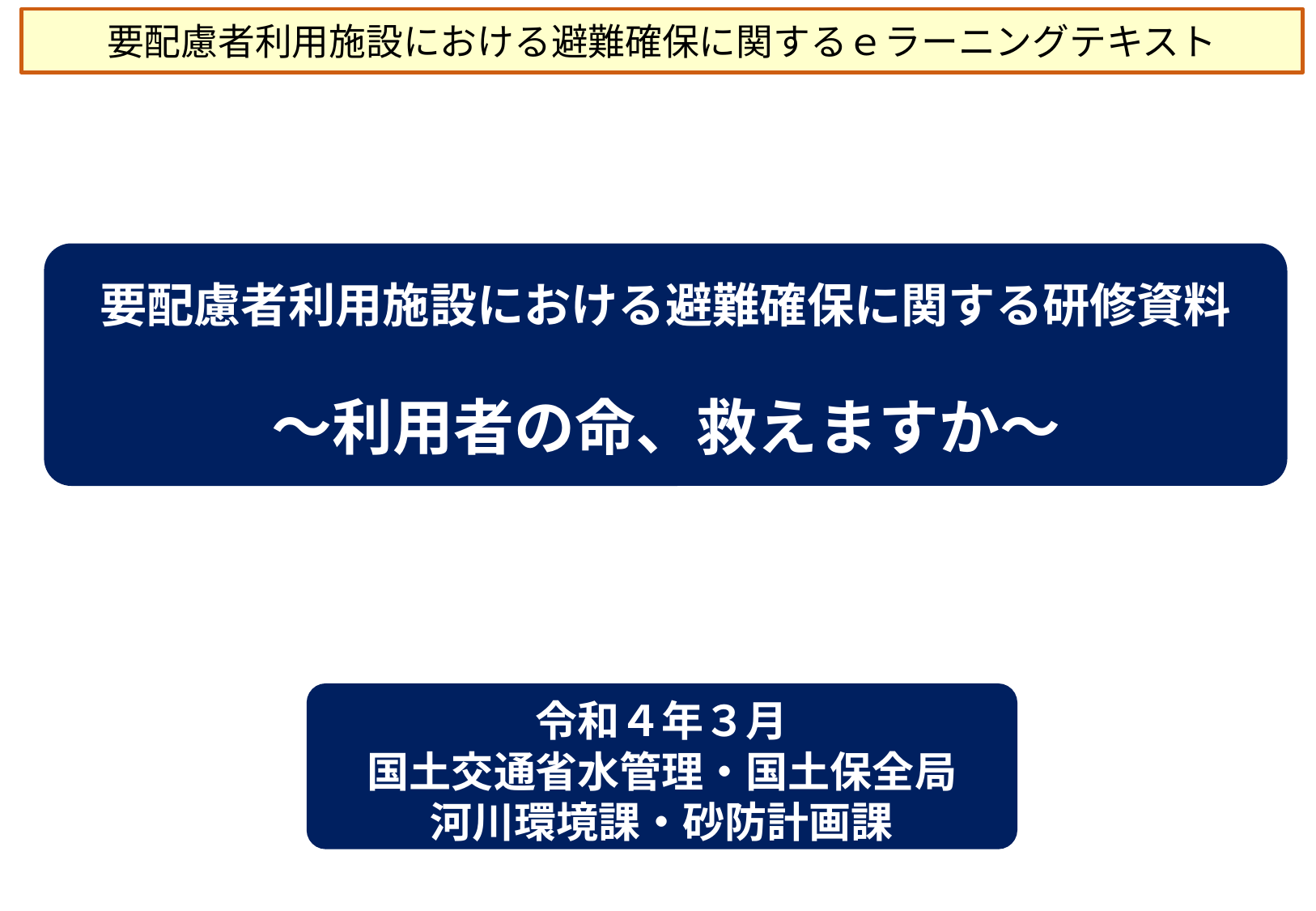

要配慮者利用施設における避難確保に関するｅラーニングテキスト
要配慮者利用施設における避難確保に関する研修資料

～利用者の命、救えますか～
令和４年３月
国土交通省水管理・国土保全局
河川環境課・砂防計画課